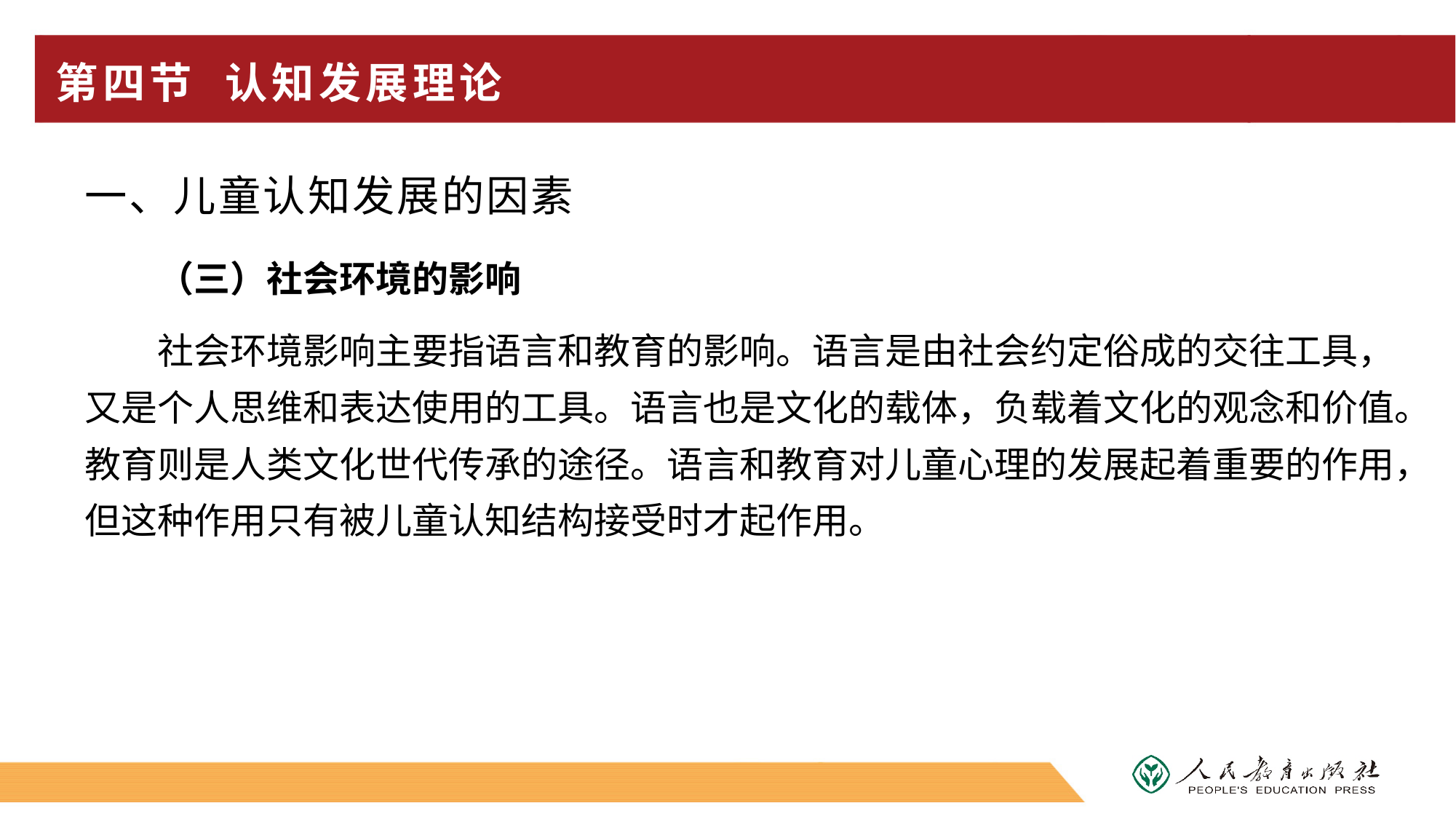

# 第四节  认知发展理论
一、儿童认知发展的因素
（三）社会环境的影响
社会环境影响主要指语言和教育的影响。语言是由社会约定俗成的交往工具，又是个人思维和表达使用的工具。语言也是文化的载体，负载着文化的观念和价值。教育则是人类文化世代传承的途径。语言和教育对儿童心理的发展起着重要的作用，但这种作用只有被儿童认知结构接受时才起作用。